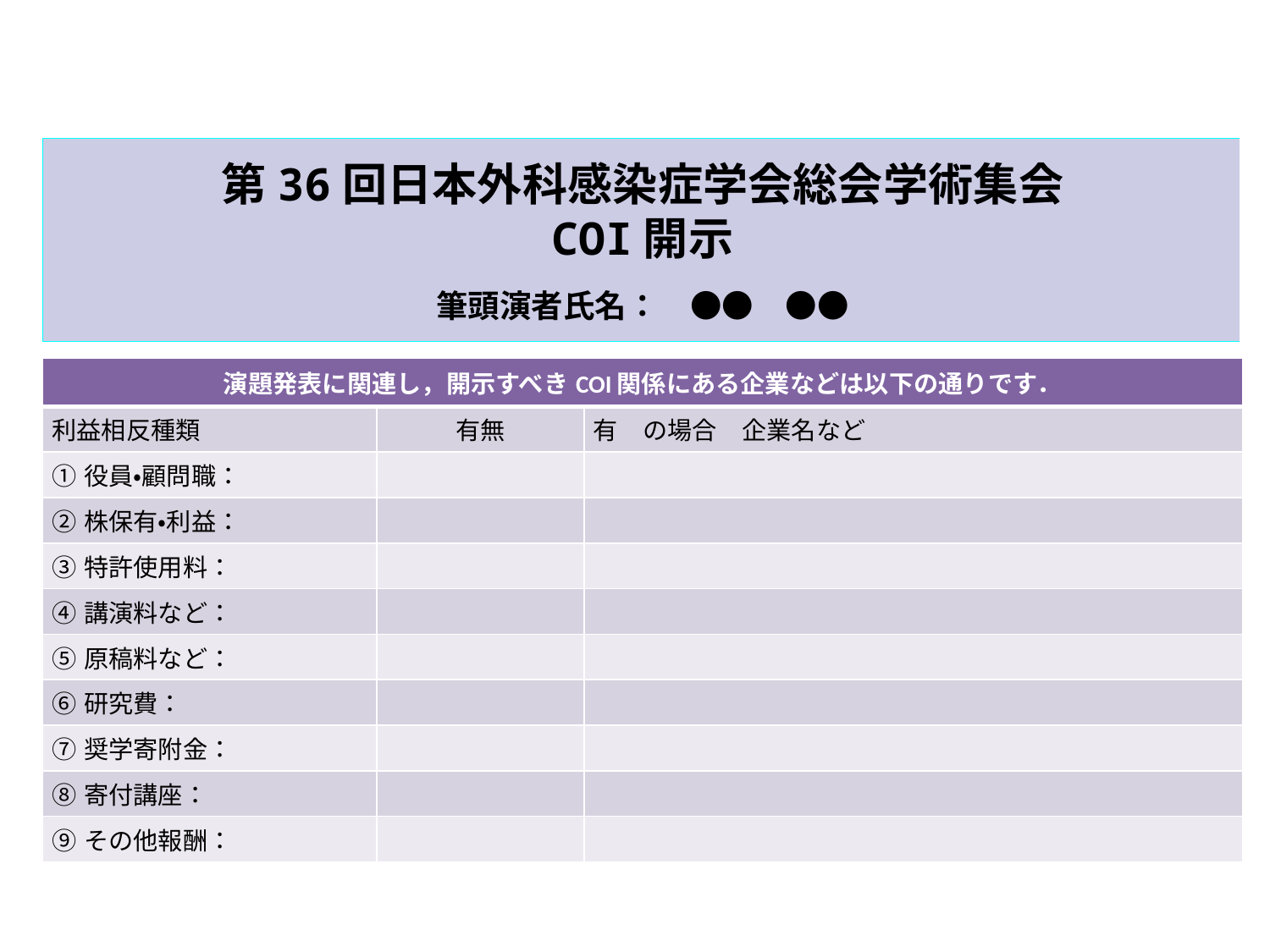

# 第36回日本外科感染症学会総会学術集会 COI開示 　 筆頭演者氏名：　●●　●●
| 演題発表に関連し，開示すべきCOI関係にある企業などは以下の通りです． |  |  |
| --- | --- | --- |
| 利益相反種類 | 有無 | 有　の場合　企業名など |
| ①役員・顧問職： |  |  |
| ②株保有・利益： |  |  |
| ③特許使用料： |  |  |
| ④講演料など： |  |  |
| ⑤原稿料など： |  |  |
| ⑥研究費： |  |  |
| ⑦奨学寄附金： |  |  |
| ⑧寄付講座： |  |  |
| ⑨その他報酬： |  |  |